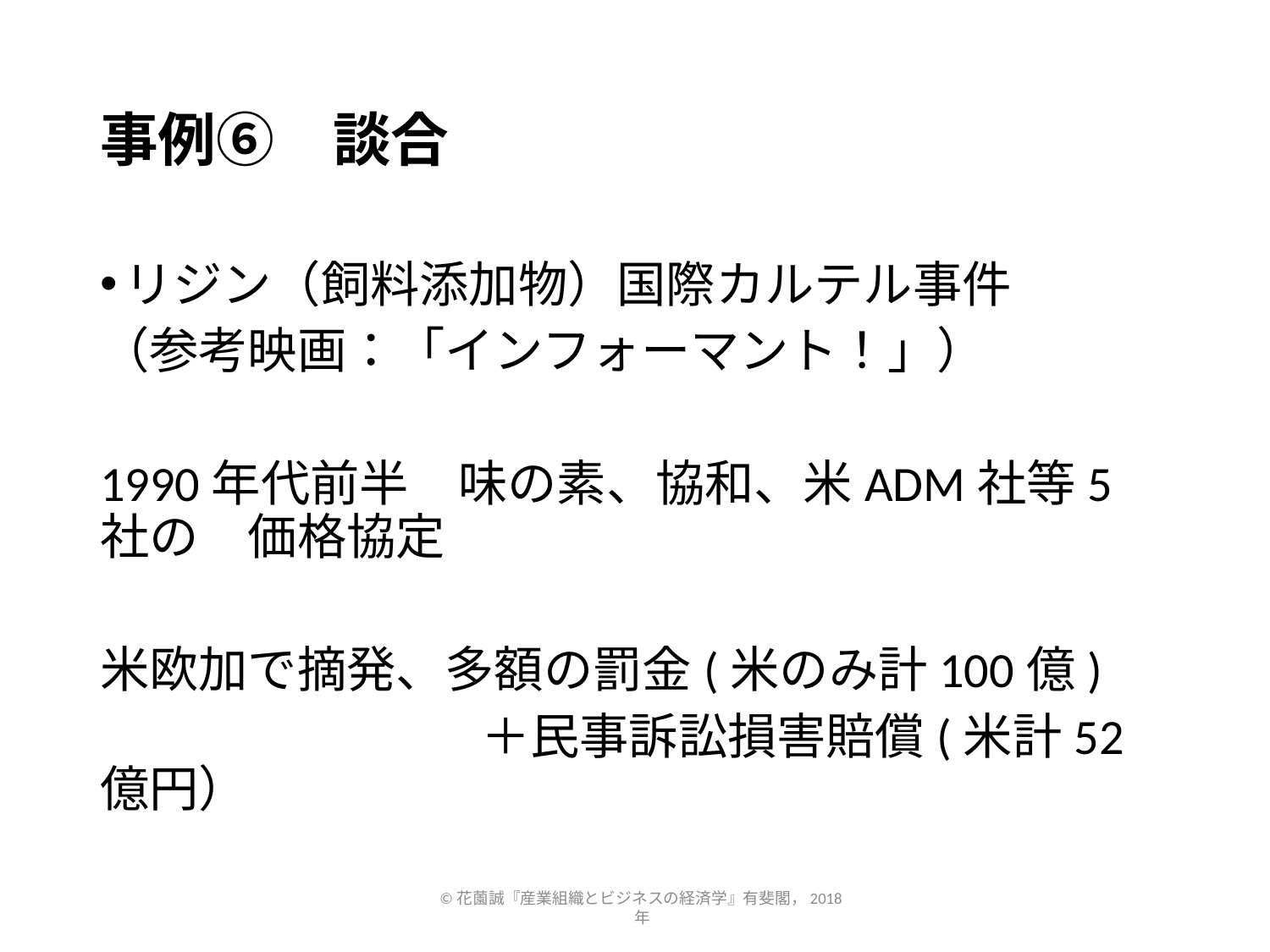

# 事例⑥　談合
リジン（飼料添加物）国際カルテル事件
（参考映画：「インフォーマント！」）

1990年代前半　味の素、協和、米ADM社等5社の　価格協定

米欧加で摘発、多額の罰金(米のみ計100億)
			＋民事訴訟損害賠償(米計52億円）
©花薗誠『産業組織とビジネスの経済学』有斐閣，2018年